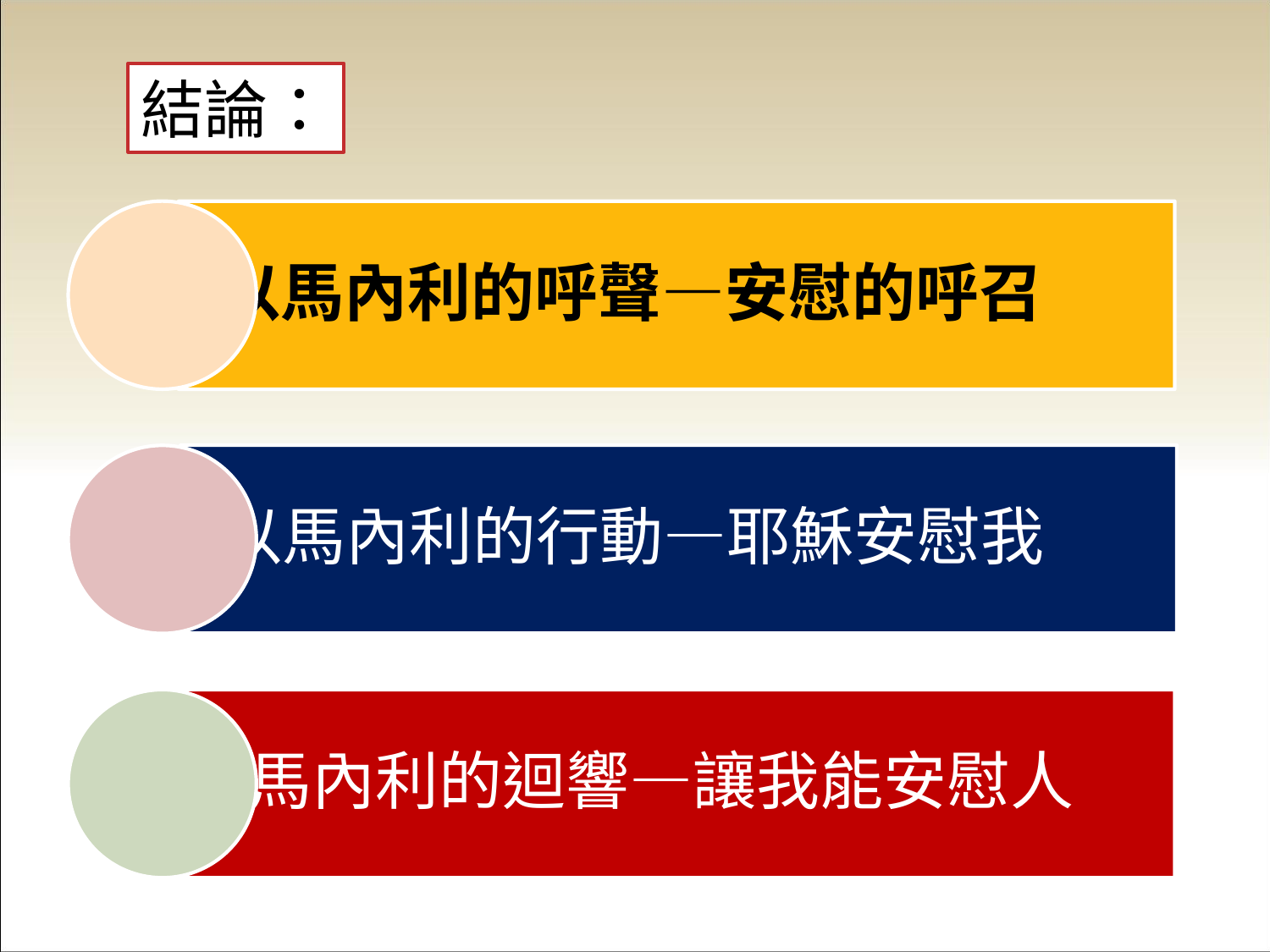

結論：
以馬內利的呼聲—安慰的呼召
以馬內利的行動—耶穌安慰我
以馬內利的迴響—讓我能安慰人